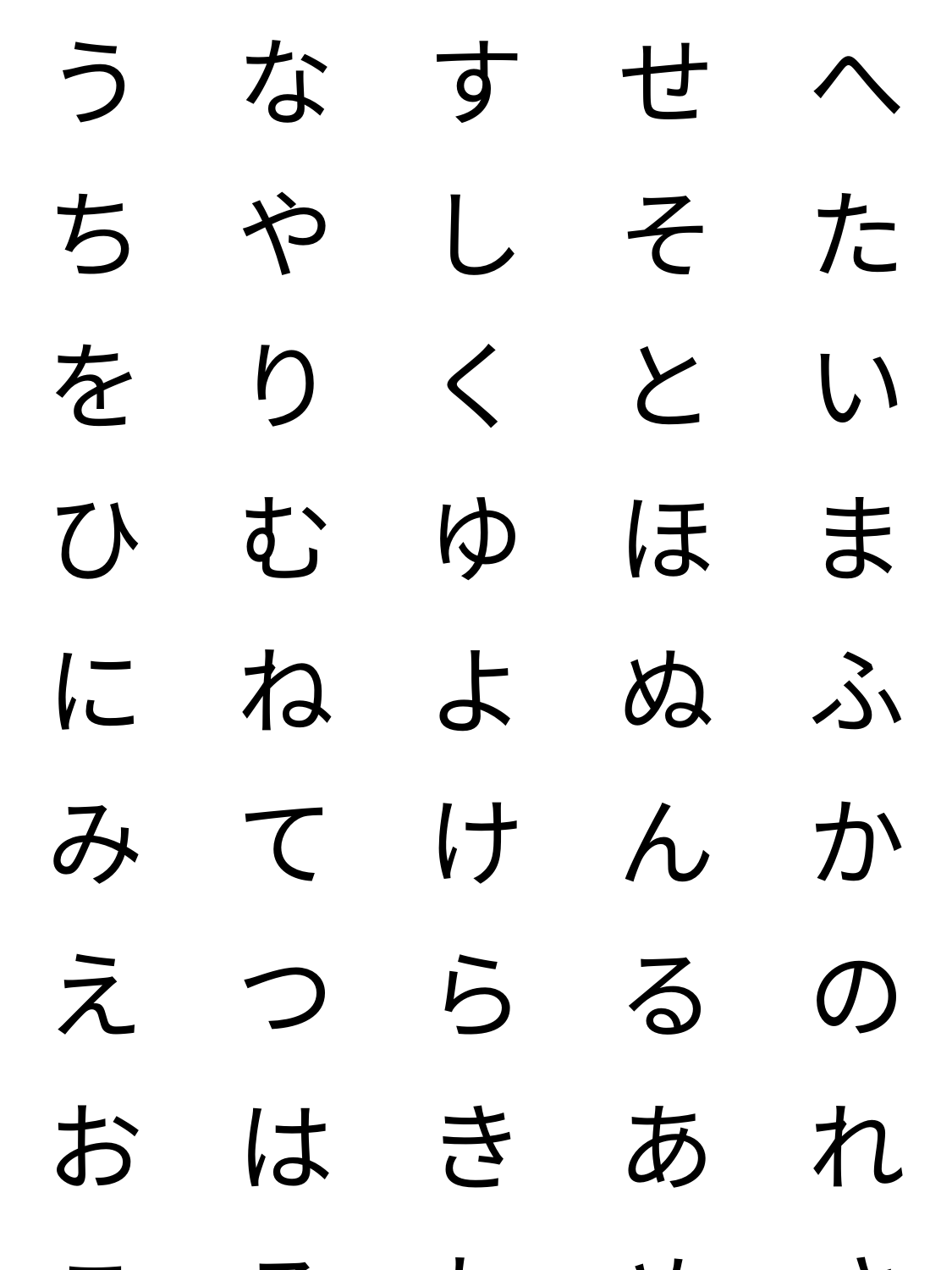

| う | な | す | せ | へ |
| --- | --- | --- | --- | --- |
| ち | や | し | そ | た |
| を | り | く | と | い |
| ひ | む | ゆ | ほ | ま |
| に | ね | よ | ぬ | ふ |
| み | て | け | ん | か |
| え | つ | ら | る | の |
| お | は | き | あ | れ |
| こ | ろ | わ | め | さ |